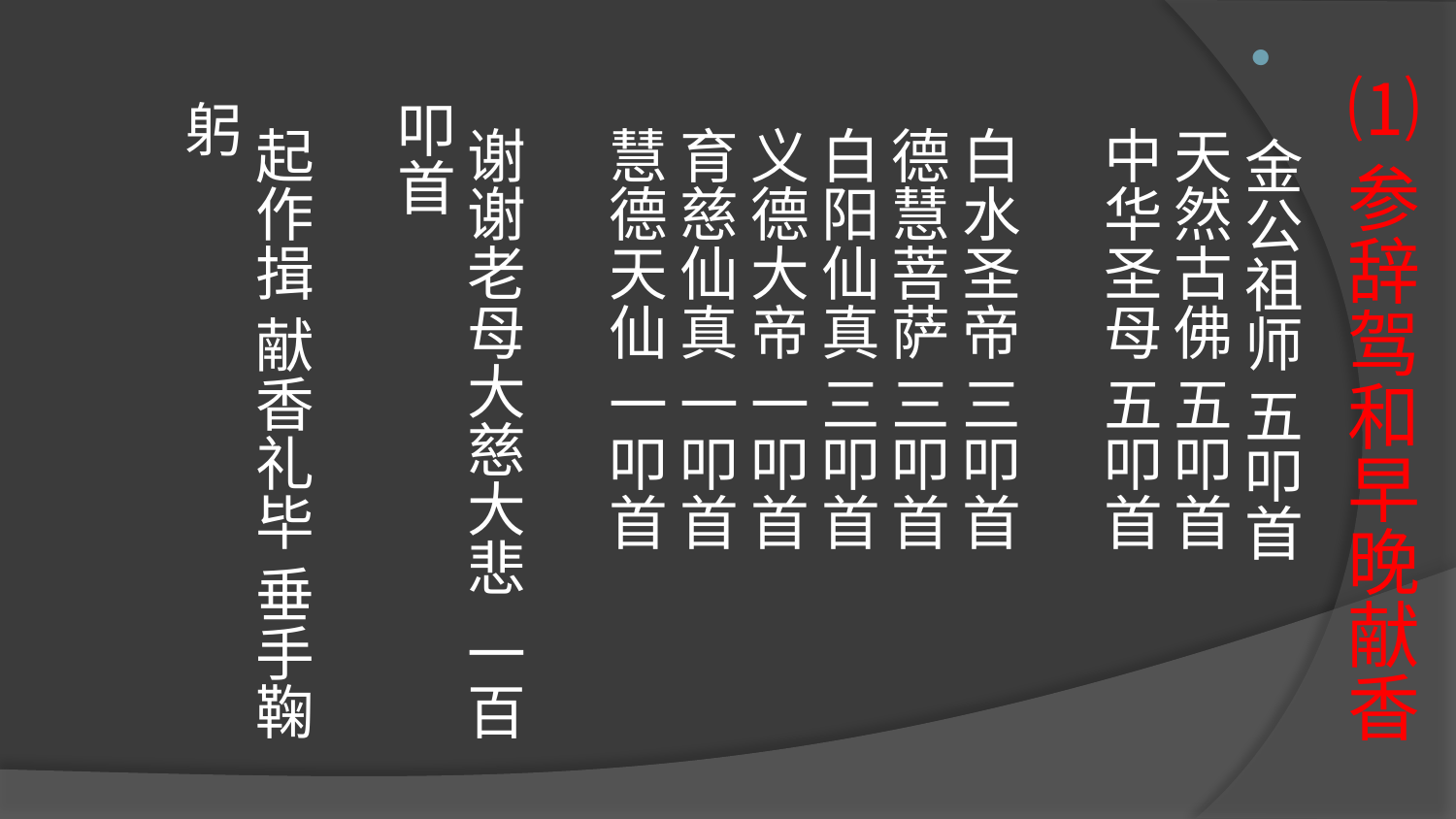

# ⑴参辞驾和早晚献香
  金公祖师 五叩首
  天然古佛 五叩首
  中华圣母 五叩首
  白水圣帝 三叩首
  德慧菩萨 三叩首
  白阳仙真 三叩首
  义德大帝 一叩首
  育慈仙真 一叩首
  慧德天仙 一叩首
  谢谢老母大慈大悲  一百叩首
  起作揖 献香礼毕 垂手鞠躬